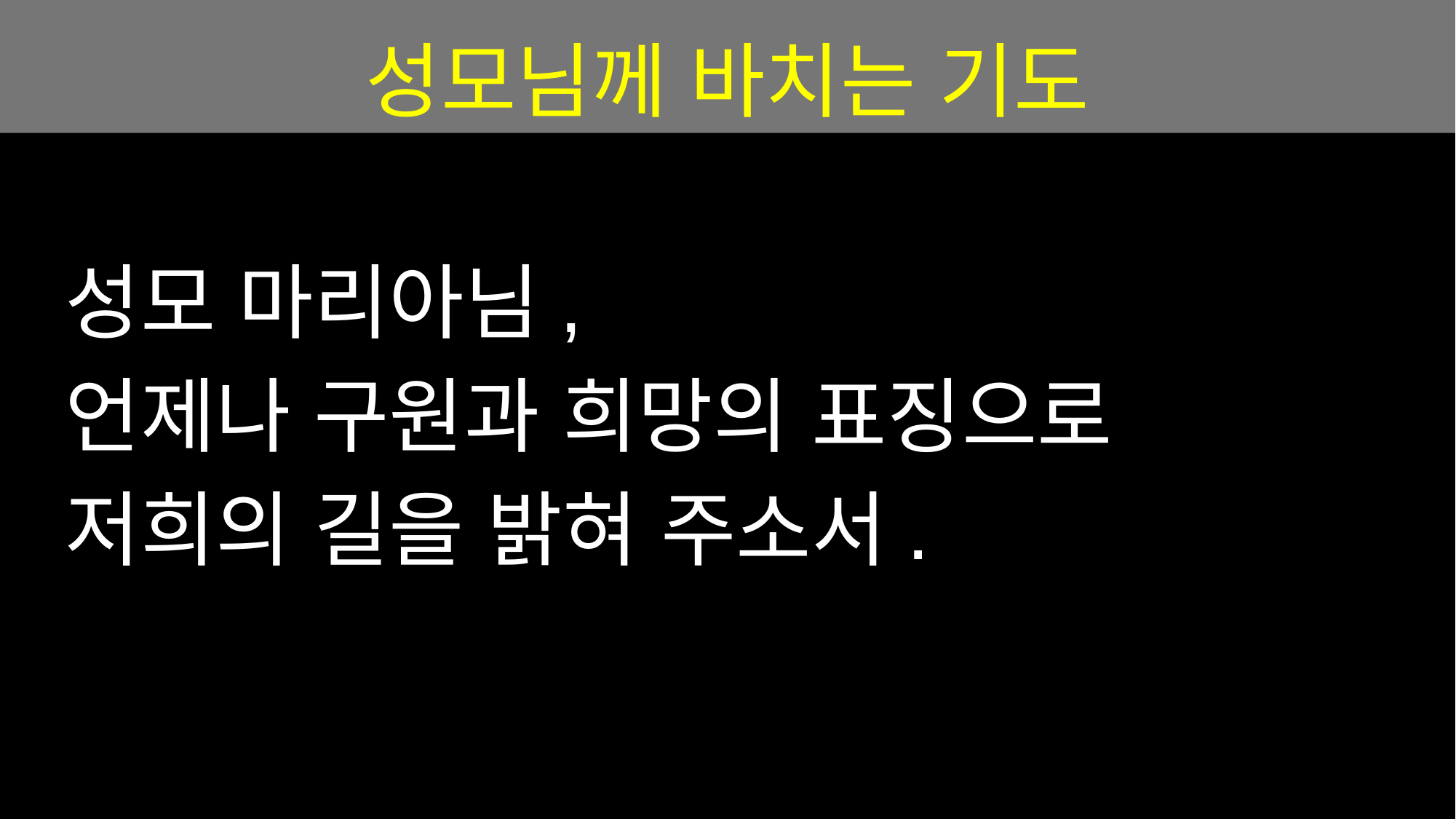

성모님께 바치는 기도
성모 마리아님,
언제나 구원과 희망의 표징으로
저희의 길을 밝혀 주소서.